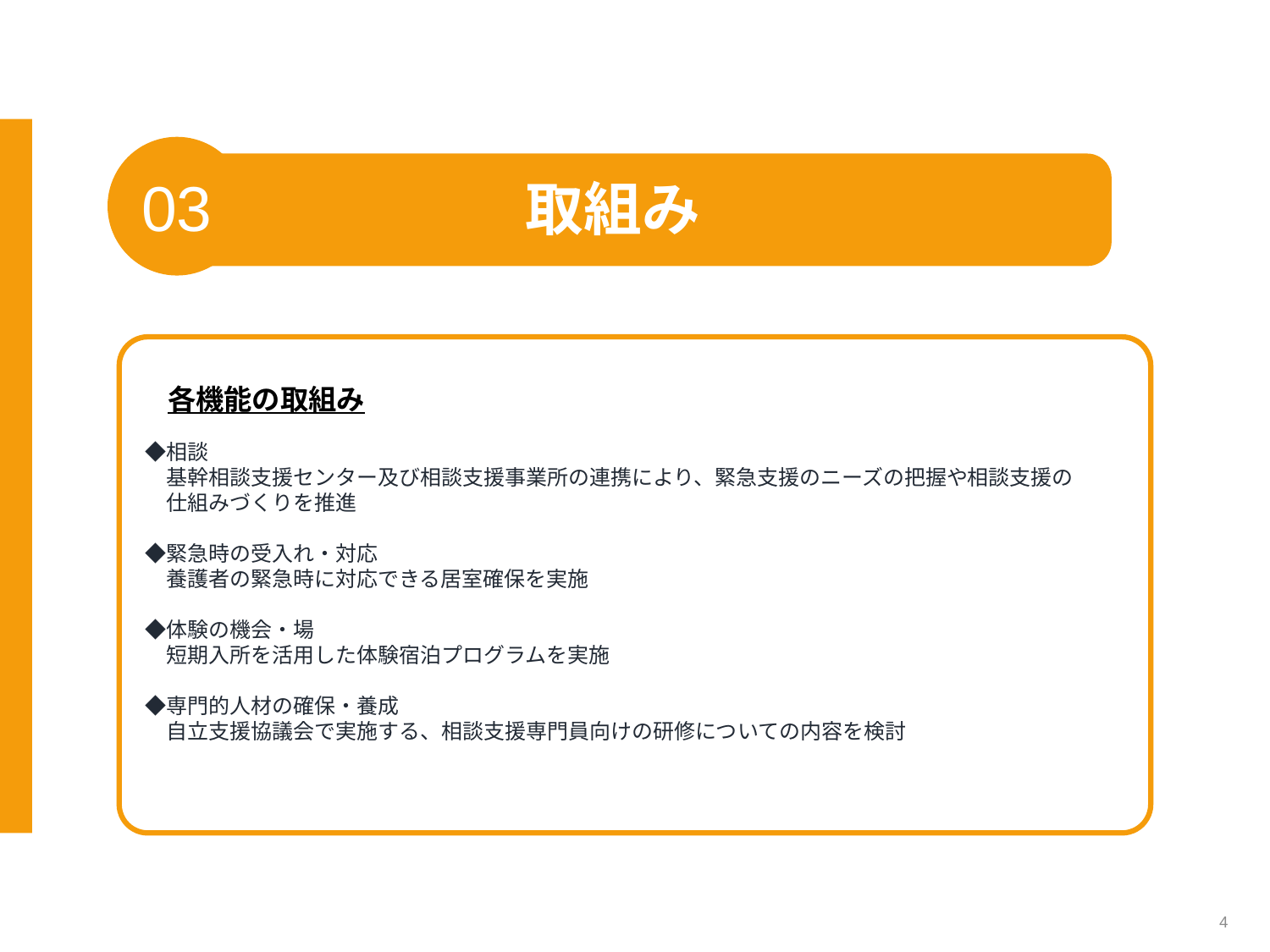

03

取組み

各機能の取組み

　◆相談
　　基幹相談支援センター及び相談支援事業所の連携により、緊急支援のニーズの把握や相談支援の
　　仕組みづくりを推進

　◆緊急時の受入れ・対応
　　養護者の緊急時に対応できる居室確保を実施

　◆体験の機会・場
　　短期入所を活用した体験宿泊プログラムを実施

　◆専門的人材の確保・養成
　　自立支援協議会で実施する、相談支援専門員向けの研修についての内容を検討

4